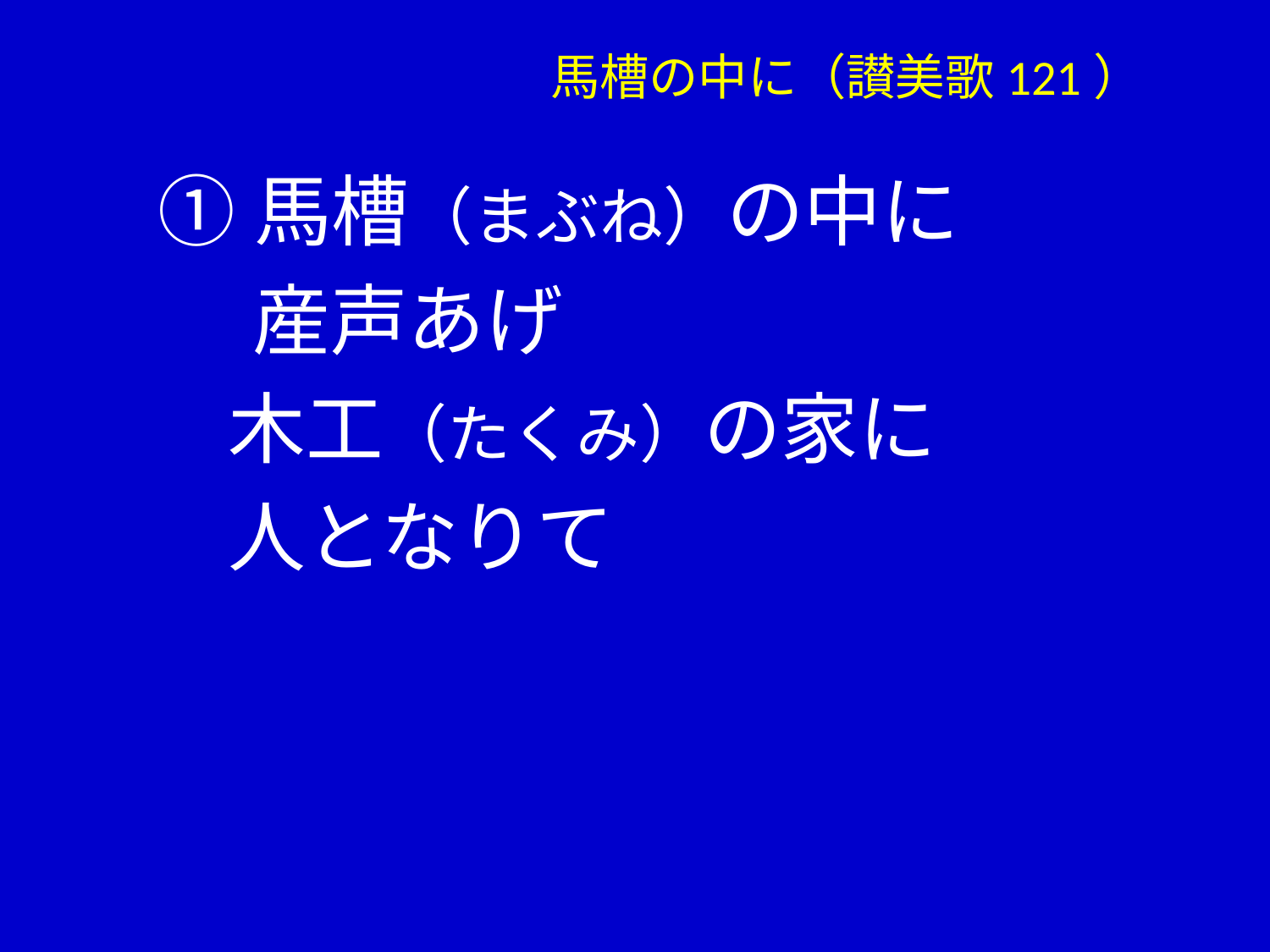

# 馬槽の中に（讃美歌121）
①馬槽（まぶね）の中に
　 産声あげ
   木工（たくみ）の家に
   人となりて